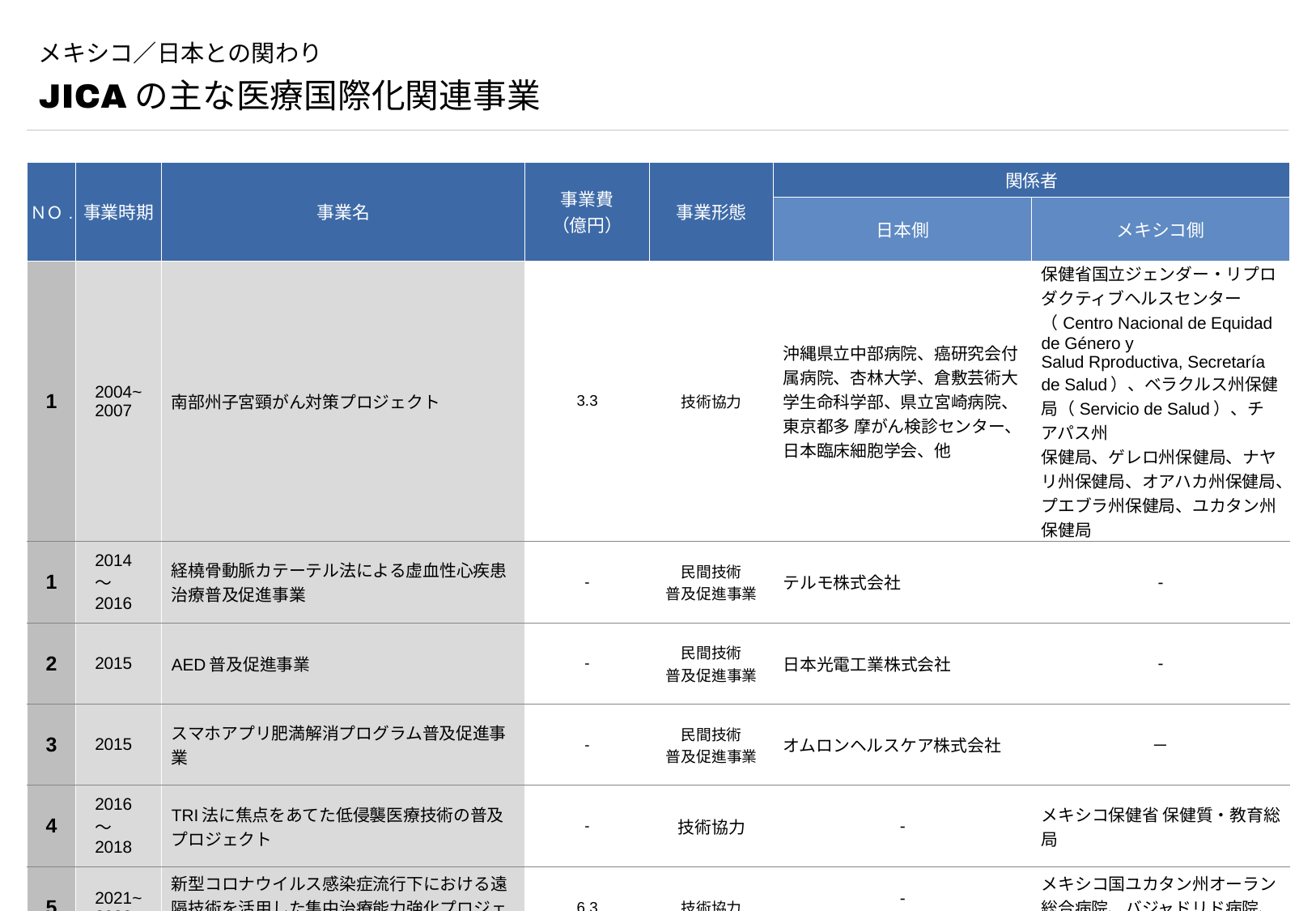

# メキシコ／日本との関わり
JICAの主な医療国際化関連事業
| ＮＯ. | 事業時期 | 事業名 | 事業費 （億円） | 事業形態 | 関係者 |  |
| --- | --- | --- | --- | --- | --- | --- |
|  |  |  |  |  | 日本側 | メキシコ側 |
| 1 | 2004~ 2007 | 南部州子宮頸がん対策プロジェクト | 3.3 | 技術協力 | 沖縄県立中部病院、癌研究会付属病院、杏林大学、倉敷芸術大学生命科学部、県立宮崎病院、東京都多 摩がん検診センター、日本臨床細胞学会、他 | 保健省国立ジェンダー・リプロダクティブヘルスセンター（Centro Nacional de Equidad de Género y Salud Rproductiva, Secretaría de Salud）、ベラクルス州保健局（Servicio de Salud）、チアパス州 保健局、ゲレロ州保健局、ナヤリ州保健局、オアハカ州保健局、プエブラ州保健局、ユカタン州保健局 |
| 1 | 2014～2016 | 経橈骨動脈カテーテル法による虚血性心疾患治療普及促進事業 | - | 民間技術 普及促進事業 | テルモ株式会社 | - |
| 2 | 2015 | AED普及促進事業 | - | 民間技術 普及促進事業 | 日本光電工業株式会社 | - |
| 3 | 2015 | スマホアプリ肥満解消プログラム普及促進事業 | - | 民間技術 普及促進事業 | オムロンヘルスケア株式会社 | － |
| 4 | 2016～ 2018 | TRI法に焦点をあてた低侵襲医療技術の普及プロジェクト | - | 技術協力 | - | メキシコ保健省 保健質・教育総局 |
| 5 | 2021~ 2022 | 新型コロナウイルス感染症流行下における遠隔技術を活用した集中治療能力強化プロジェクト | 6.3 | 技術協力 | - | メキシコ国ユカタン州オーラン総合病院、バジャドリド病院、保健省 |
（出所） JICA ホームページ